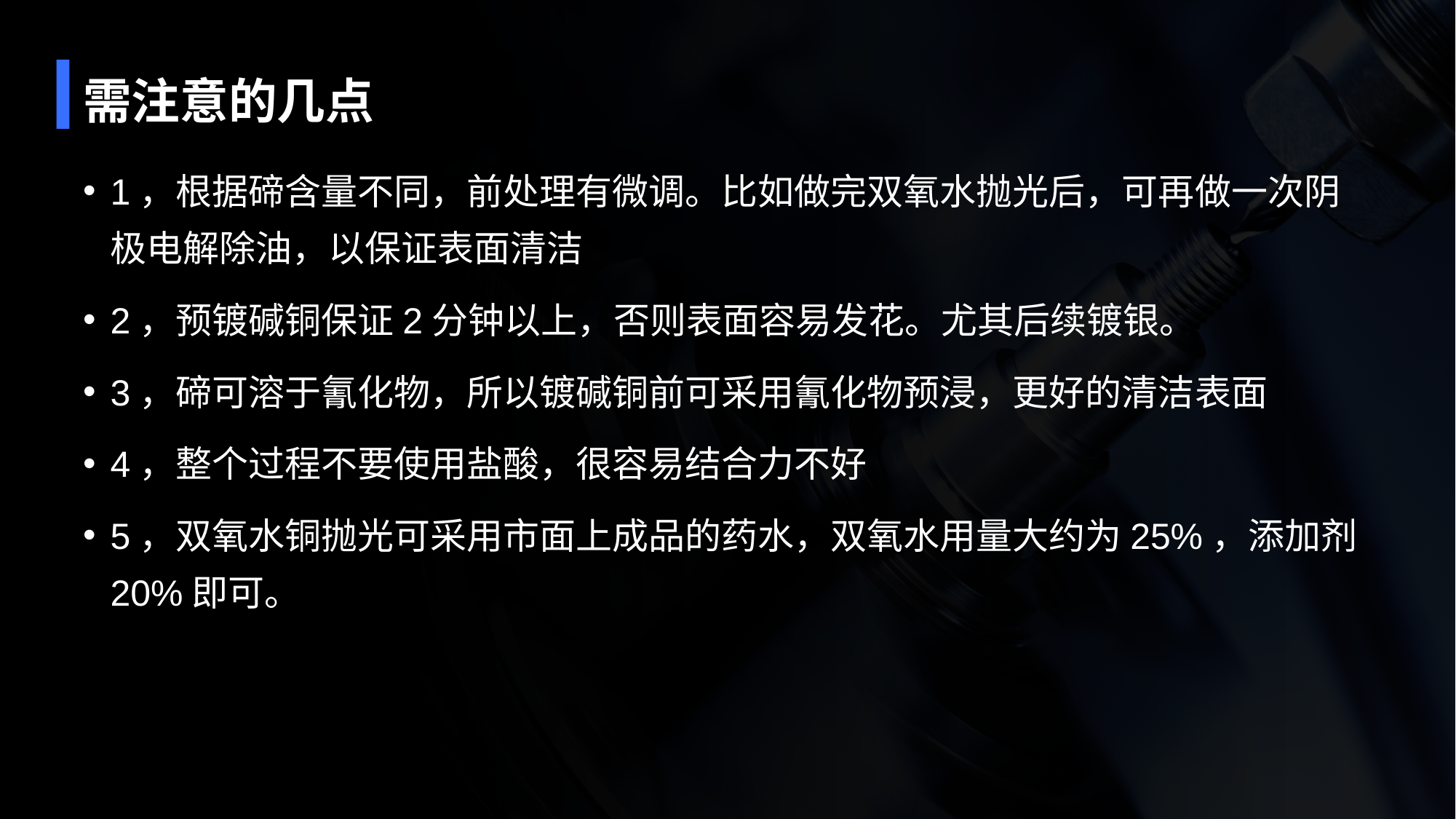

# 需注意的几点
1，根据碲含量不同，前处理有微调。比如做完双氧水抛光后，可再做一次阴极电解除油，以保证表面清洁
2，预镀碱铜保证2分钟以上，否则表面容易发花。尤其后续镀银。
3，碲可溶于氰化物，所以镀碱铜前可采用氰化物预浸，更好的清洁表面
4，整个过程不要使用盐酸，很容易结合力不好
5，双氧水铜抛光可采用市面上成品的药水，双氧水用量大约为25%，添加剂20%即可。